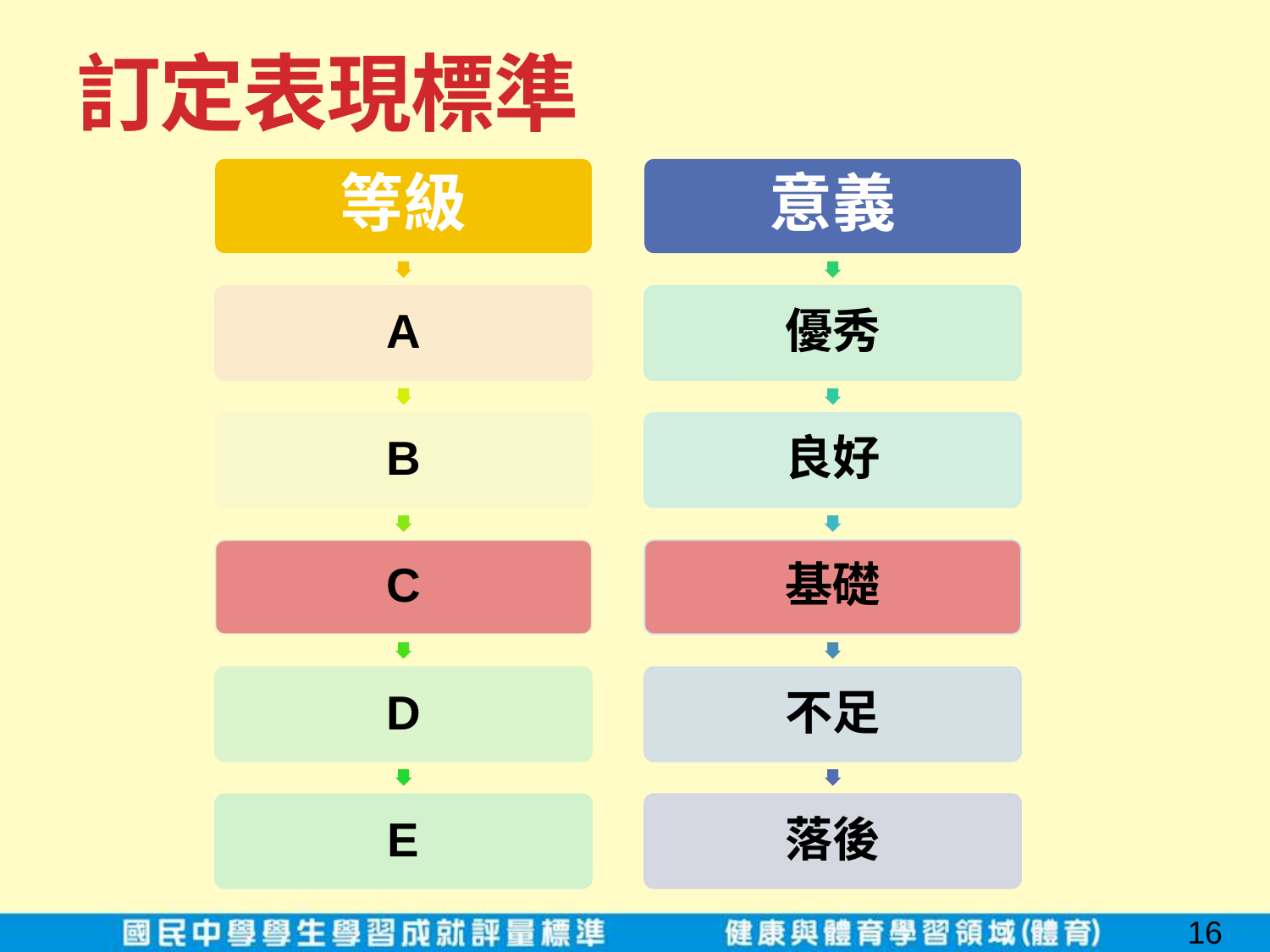

# 訂定表現標準
等級
A
B
C
D
E
意義
優秀
良好
基礎
不足
落後
16